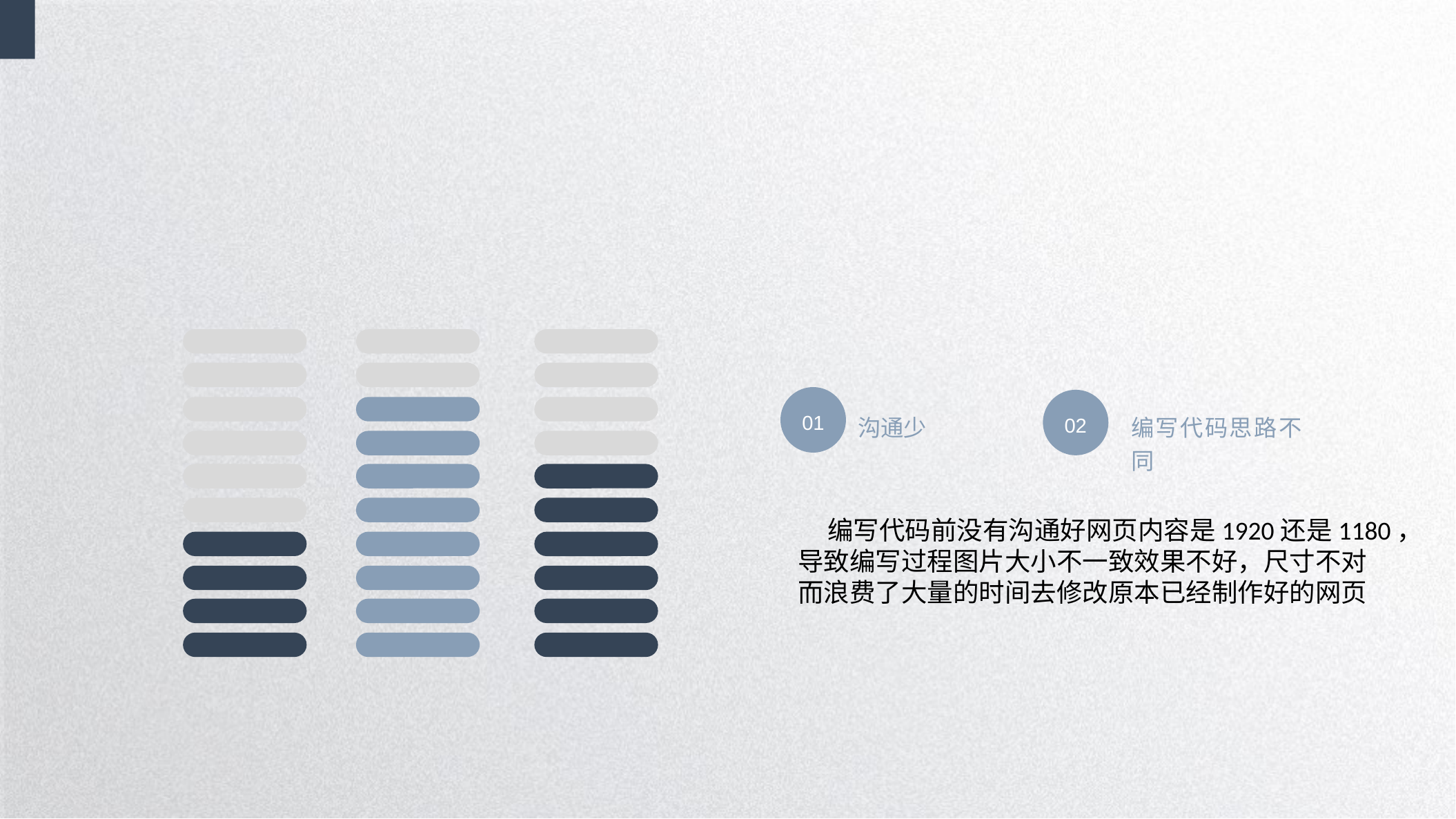

01
02

编写代码思路不同
沟通少

    编写代码前没有沟通好网页内容是1920还是1180，
导致编写过程图片大小不一致效果不好，尺寸不对
而浪费了大量的时间去修改原本已经制作好的网页